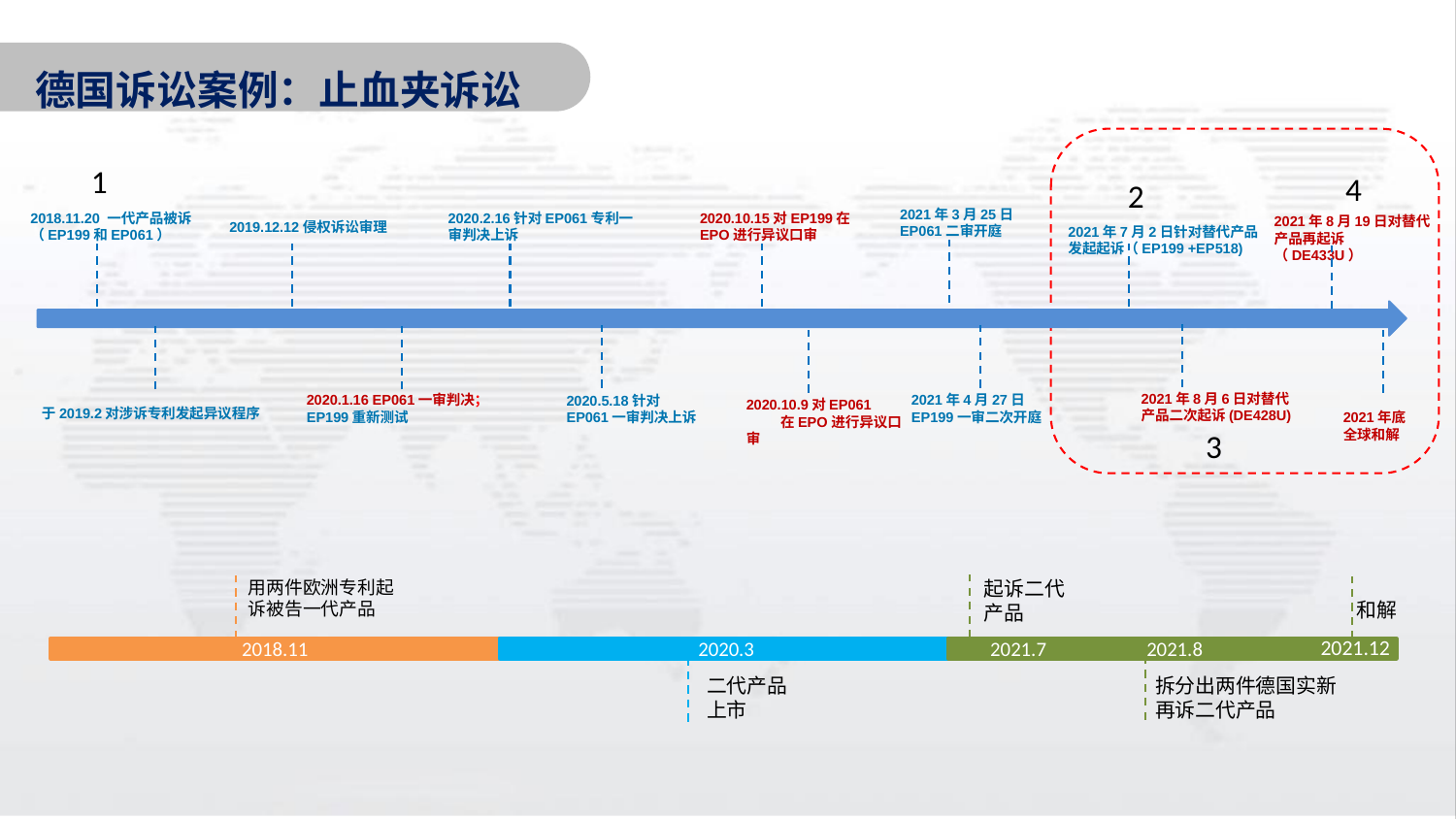

德国诉讼案例：止血夹诉讼

2021年3月25日
EP061二审开庭
2021年8月19日对替代产品再起诉（DE433U）
2021年7月2日针对替代产品
发起起诉（EP199 +EP518)
2021年8月6日对替代产品二次起诉(DE428U)
2021年4月27日   EP199一审二次开庭
2021年底
全球和解
2018.11.20 一代产品被诉（EP199和EP061）
2020.2.16针对EP061专利一审判决上诉
2020.10.15对EP199在
EPO进行异议口审
2019.12.12侵权诉讼审理
2020.1.16 EP061一审判决；EP199重新测试
2020.5.18针对EP061一审判决上诉
2020.10.9对EP061                   在EPO进行异议口审
于2019.2对涉诉专利发起异议程序

1
4
2
3
 2020.3
2018.11
 2021.8
用两件欧洲专利起诉被告一代产品
起诉二代产品
二代产品上市
拆分出两件德国实新再诉二代产品
和解
2021.12
      2021.7